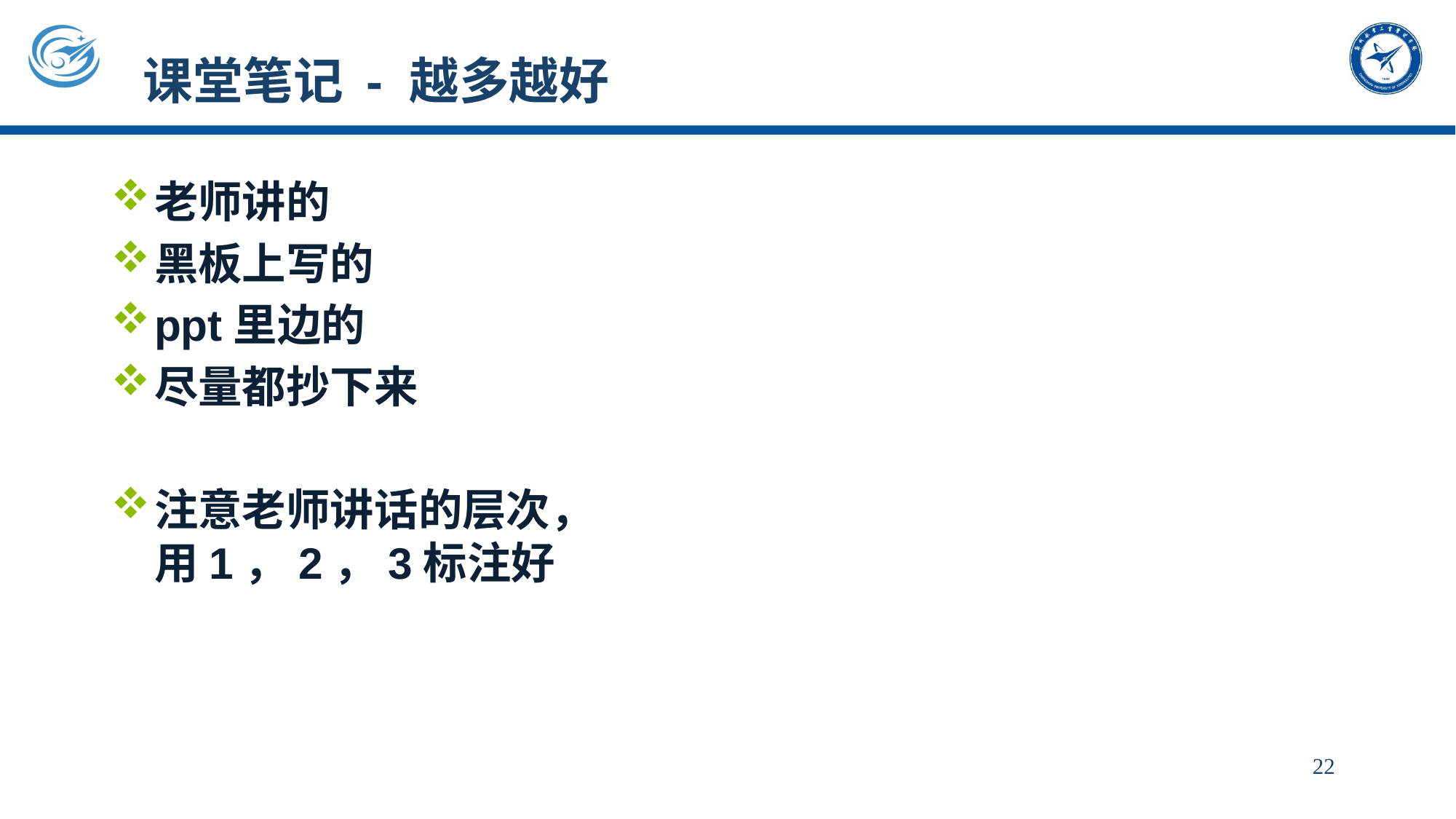

# 课堂笔记 - 越多越好
老师讲的
黑板上写的
ppt里边的
尽量都抄下来

注意老师讲话的层次，
用1，2，3标注好

22